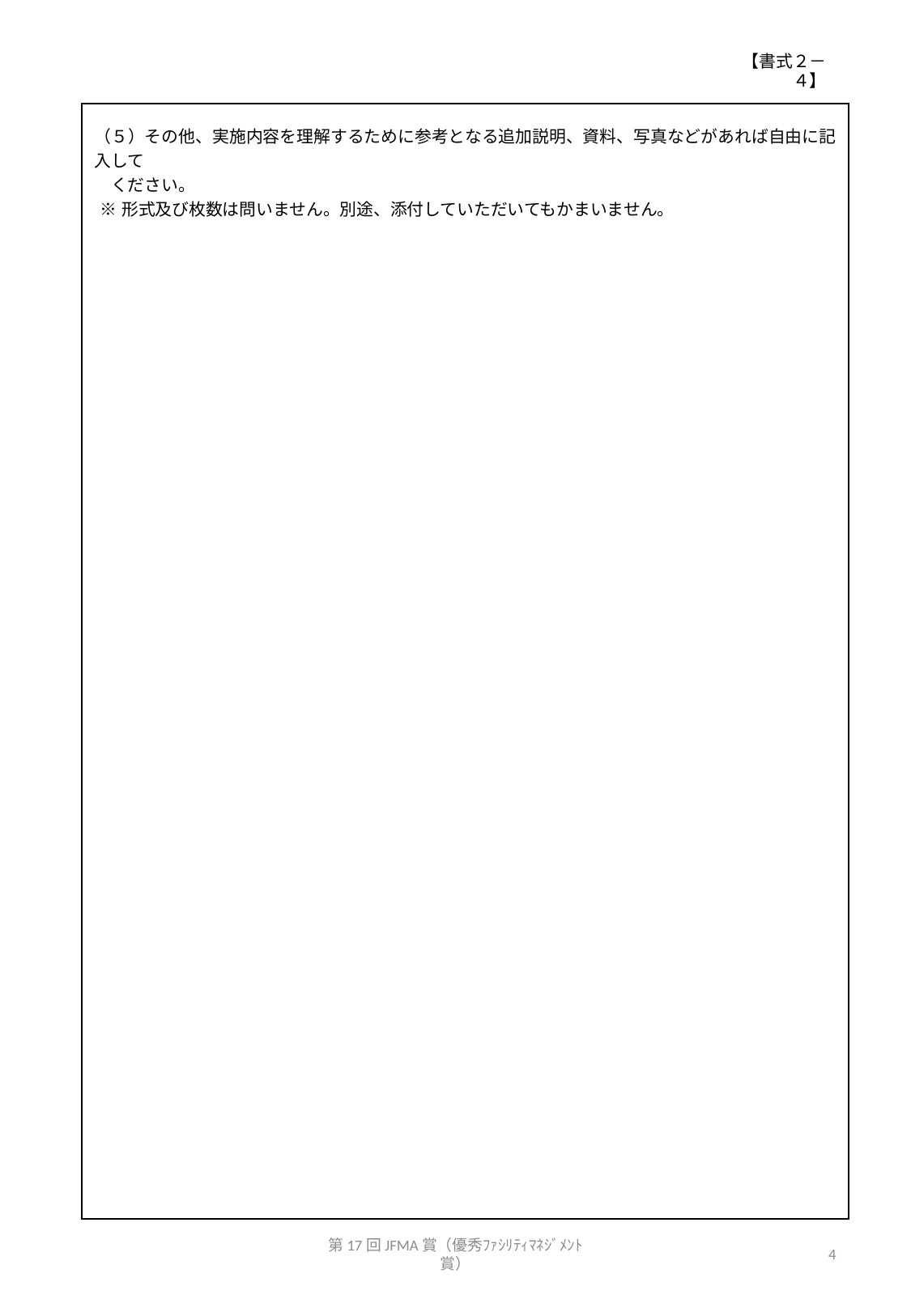

【書式２－４】
| （５）その他、実施内容を理解するために参考となる追加説明、資料、写真などがあれば自由に記入して 　ください。 ※形式及び枚数は問いません。別途、添付していただいてもかまいません。 |
| --- |
第17回JFMA賞（優秀ﾌｧｼﾘﾃｨﾏﾈｼﾞﾒﾝﾄ賞）
4